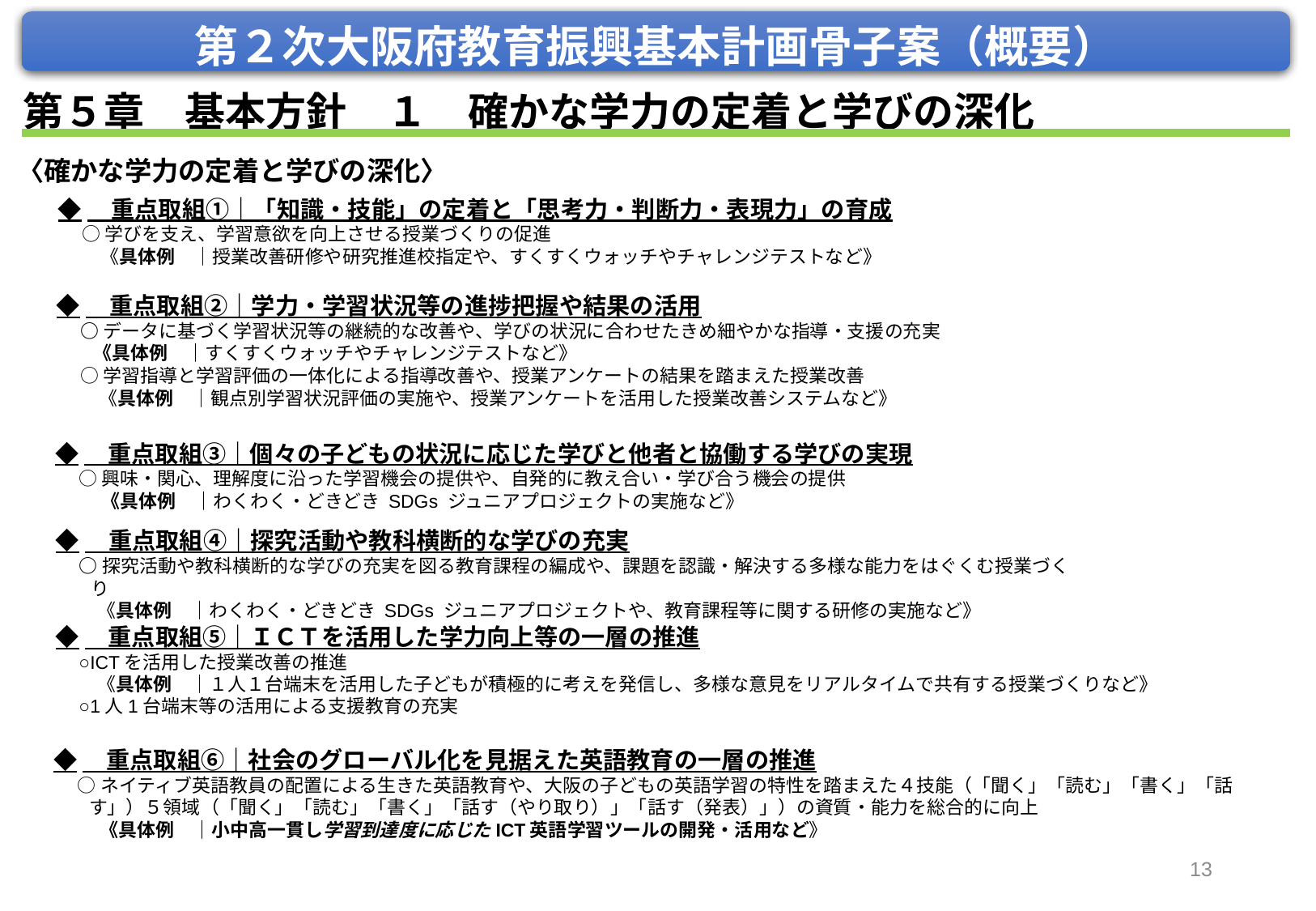

第２次大阪府教育振興基本計画骨子案（概要）
第５章　基本方針　１　確かな学力の定着と学びの深化
〈確かな学力の定着と学びの深化〉
◆　重点取組①｜「知識・技能」の定着と「思考力・判断力・表現力」の育成
○学びを支え、学習意欲を向上させる授業づくりの促進
　《具体例　｜授業改善研修や研究推進校指定や、すくすくウォッチやチャレンジテストなど》
◆　重点取組➁｜学力・学習状況等の進捗把握や結果の活用
○データに基づく学習状況等の継続的な改善や、学びの状況に合わせたきめ細やかな指導・支援の充実
  《具体例　｜すくすくウォッチやチャレンジテストなど》
○学習指導と学習評価の一体化による指導改善や、授業アンケートの結果を踏まえた授業改善
　《具体例　｜観点別学習状況評価の実施や、授業アンケートを活用した授業改善システムなど》
◆　重点取組③｜個々の子どもの状況に応じた学びと他者と協働する学びの実現
○興味・関心、理解度に沿った学習機会の提供や、自発的に教え合い・学び合う機会の提供
　 《具体例　｜わくわく・どきどき SDGs ジュニアプロジェクトの実施など》
◆　重点取組④｜探究活動や教科横断的な学びの充実
○探究活動や教科横断的な学びの充実を図る教育課程の編成や、課題を認識・解決する多様な能力をはぐくむ授業づくり
　《具体例　｜わくわく・どきどき SDGs ジュニアプロジェクトや、教育課程等に関する研修の実施など》
◆　重点取組⑤｜ＩＣＴを活用した学力向上等の一層の推進
○ICTを活用した授業改善の推進
　《具体例　｜１人１台端末を活用した子どもが積極的に考えを発信し、多様な意見をリアルタイムで共有する授業づくりなど》
○1人1台端末等の活用による支援教育の充実
◆　重点取組⑥｜社会のグローバル化を見据えた英語教育の一層の推進
○ネイティブ英語教員の配置による生きた英語教育や、大阪の子どもの英語学習の特性を踏まえた４技能（「聞く」「読む」「書く」「話す」）５領域（「聞く」「読む」「書く」「話す（やり取り）」「話す（発表）」）の資質・能力を総合的に向上
　 《具体例　｜小中高一貫し学習到達度に応じたICT英語学習ツールの開発・活用など》
13